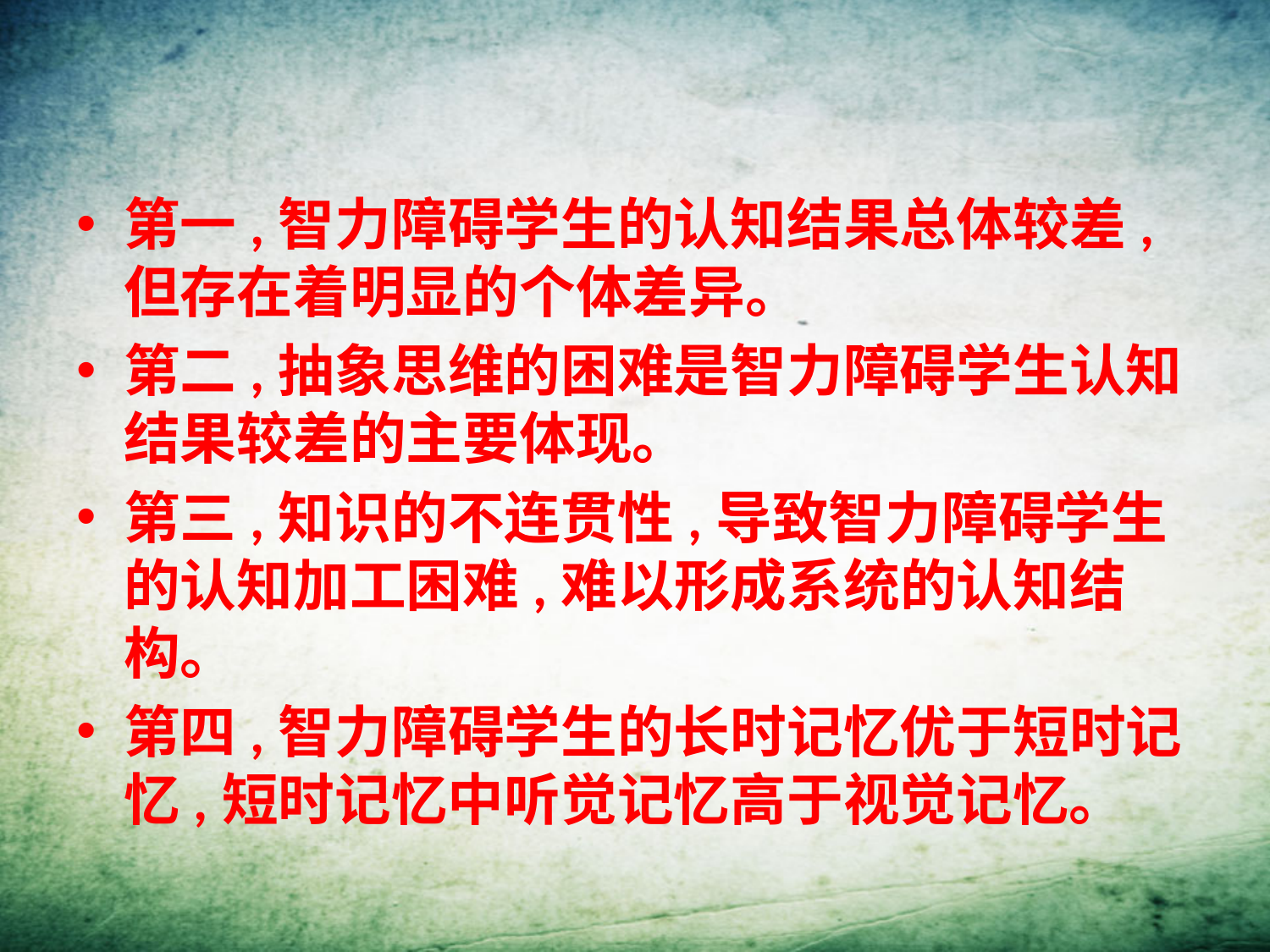

#
第一,智力障碍学生的认知结果总体较差, 但存在着明显的个体差异。
第二,抽象思维的困难是智力障碍学生认知结果较差的主要体现。
第三,知识的不连贯性,导致智力障碍学生的认知加工困难,难以形成系统的认知结构。
第四,智力障碍学生的长时记忆优于短时记忆,短时记忆中听觉记忆高于视觉记忆。